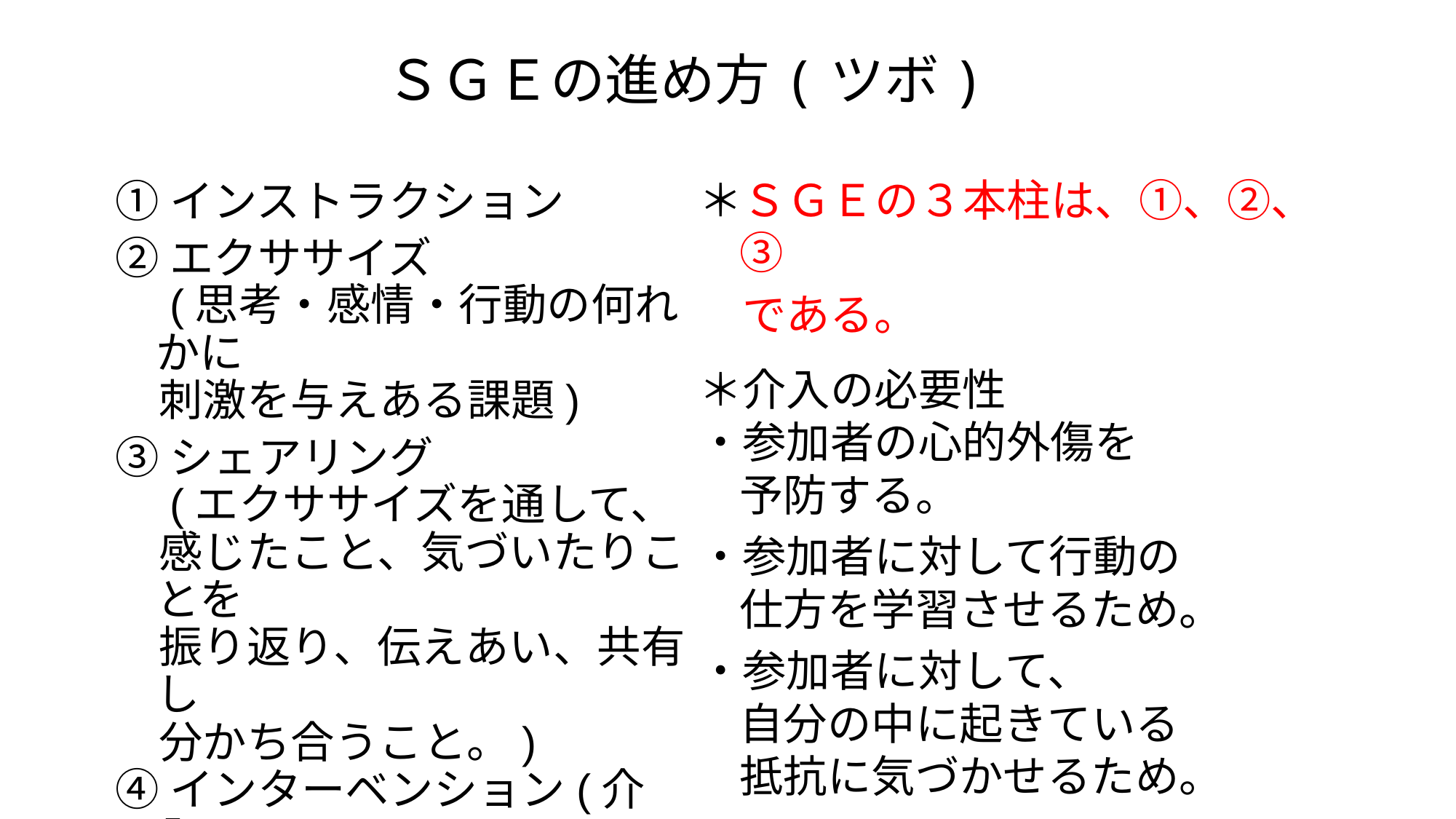

# ＳＧＥの進め方(ツボ)
①インストラクション
②エクササイズ
　(思考・感情・行動の何れかに
　刺激を与えある課題)
③シェアリング
　(エクササイズを通して、
　感じたこと、気づいたりことを
　振り返り、伝えあい、共有し
　分かち合うこと。)
④インターベンション(介入)

＊ＳＧＥの３本柱は、①、②、③
　である。
＊介入の必要性
・参加者の心的外傷を
	予防する。
・参加者に対して行動の
	仕方を学習させるため。
・参加者に対して、
	自分の中に起きている
	抵抗に気づかせるため。